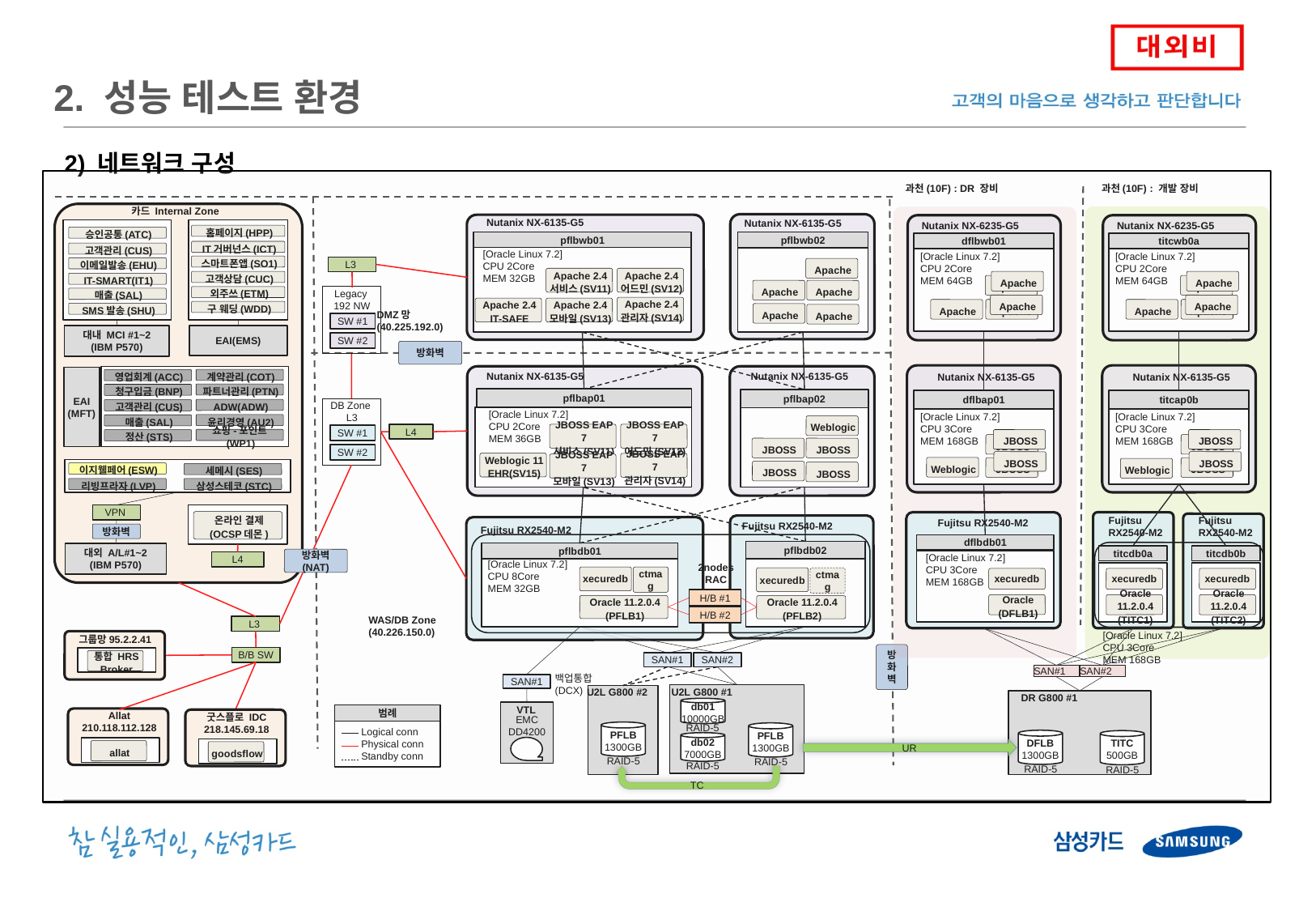

2. 성능 테스트 환경
 2) 네트워크 구성

과천(10F) : DR 장비
과천(10F) : 개발 장비

카드 Internal Zone

Nutanix NX-6135-G5
Nutanix NX-6135-G5

Nutanix NX-6235-G5
Nutanix NX-6235-G5
홈페이지(HPP)
승인공통(ATC)
pflbwb01
pflbwb02
dflbwb01
titcwb0a
IT거버넌스(ICT)
고객관리(CUS)

[Oracle Linux 7.2]
CPU 2Core
MEM 32GB
[Oracle Linux 7.2]
CPU 2Core
MEM 64GB
[Oracle Linux 7.2]
CPU 2Core
MEM 64GB
스마트폰앱(SO1)
L3
이메일발송(EHU)
Apache
Apache 2.4
서비스(SV11)
Apache 2.4
어드민(SV12)
고객상담(CUC)
Apache
Apache
IT-SMART(IT1)
Apache
Apache
Apache
Apache

Legacy
192 NW
SW #1
SW #2
외주쓰(ETM)
매출(SAL)
Apache
Apache
Apache 2.4
관리자(SV14)
Apache 2.4
IT-SAFE
Apache 2.4
모바일(SV13)
Apache
Apache
Apache
Apache
구 웨딩(WDD)
SMS발송(SHU)
Apache
Apache
DMZ망
(40.225.192.0)
대내 MCI #1~2
(IBM P570)
EAI(EMS)
방화벽

EAI
(MFT)
계약관리(COT)
영업회계(ACC)
Nutanix NX-6135-G5
Nutanix NX-6135-G5
Nutanix NX-6135-G5
Nutanix NX-6135-G5
파트너관리(PTN)
청구입금(BNP)
pflbap01
pflbap02
dflbap01
titcap0b

DB Zone
L3
SW #1
SW #2
ADW(ADW)
고객관리(CUS)

[Oracle Linux 7.2]
CPU 2Core
MEM 36GB
[Oracle Linux 7.2]
CPU 3Core
MEM 168GB
[Oracle Linux 7.2]
CPU 3Core
MEM 168GB
윤리경영(AU2)
매출(SAL)
Weblogic
JBOSS EAP 7
서비스(SV11)
JBOSS EAP 7
어드민(SV12)
L4
쇼핑-포인트(WP1)
JBOSS
JBOSS
정산(STS)
JBOSS
JBOSS
JBOSS
JBOSS
JBOSS
JBOSS
Weblogic 11
EHR(SV15)
JBOSS EAP 7
관리자(SV14)
JBOSS EAP 7
모바일(SV13)
Weblogic
JBOSS
JBOSS
Weblogic

JBOSS
JBOSS
이지웰페어(ESW)
세메시(SES)
리빙프라자(LVP)
삼성스테코(STC)
VPN

온라인 결제
(OCSP데몬)

Fujitsu RX2540-M2
Fujitsu RX2540-M2

Fujitsu RX2540-M2
Fujitsu RX2540-M2
방화벽
Fujitsu RX2540-M2

dflbdb01
pflbdb02

pflbdb01
대외 A/L#1~2
(IBM P570)
titcdb0a
titcdb0b
방화벽
(NAT)

L4
[Oracle Linux 7.2]
CPU 3Core
MEM 168GB

[Oracle Linux 7.2]
CPU 8Core
MEM 32GB

2nodes
RAC
xecuredb
ctmag
xecuredb
ctmag
xecuredb
xecuredb
xecuredb
H/B #1
Oracle
(DFLB1)
Oracle 11.2.0.4
(TITC1)
Oracle 11.2.0.4
(TITC2)
Oracle 11.2.0.4
(PFLB1)
Oracle 11.2.0.4
(PFLB2)
H/B #2
WAS/DB Zone
(40.226.150.0)
L3

[Oracle Linux 7.2]
CPU 3Core
MEM 168GB
그룹망95.2.2.41
방
화
벽
B/B SW

통합 HRS Broker
SAN#2
SAN#1
SAN#1
SAN#2
백업통합
(DCX)
SAN#1

VTL

TC
EMC
DD4200
Sync

U2L G800 #2
U2L G800 #1

DR G800 #1

db01
10000GB
범례
      Logical conn
      Physical conn
      Standby conn

Allat
210.118.112.128
굿스플로 IDC
218.145.69.18

RAID-5

PFLB
1300GB
PFLB
1300GB

db02
7000GB
DFLB
1300GB

TITC
500GB
allat
goodsflow
UR
RAID-5
RAID-5
RAID-5
RAID-5
RAID-5
RAID-5

TC